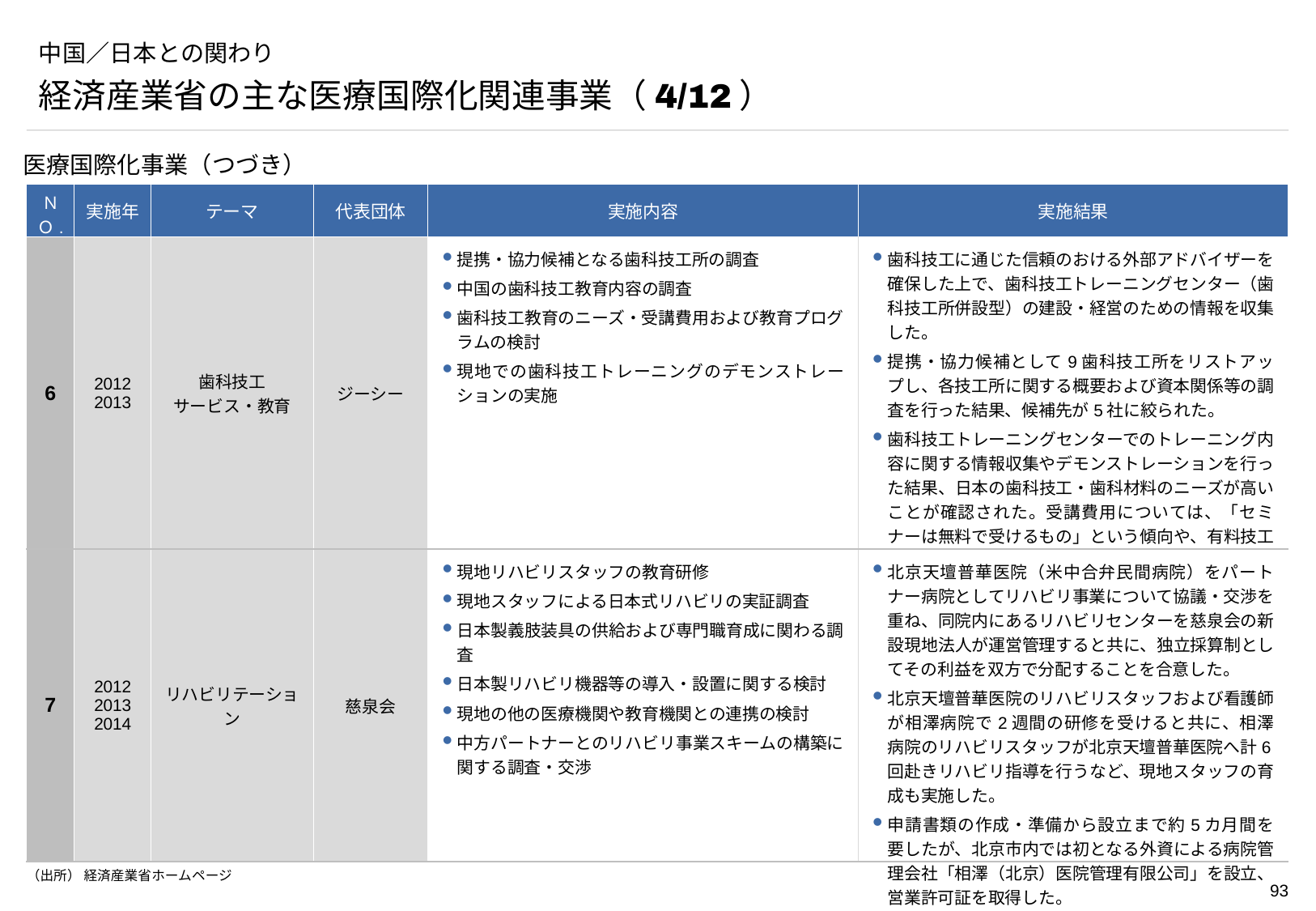

# 中国／日本との関わり
経済産業省の主な医療国際化関連事業（4/12）
医療国際化事業（つづき）
| ＮＯ. | 実施年 | テーマ | 代表団体 | 実施内容 | 実施結果 |
| --- | --- | --- | --- | --- | --- |
| 6 | 2012 2013 | 歯科技工 サービス・教育 | ジーシー | 提携・協力候補となる歯科技工所の調査 中国の歯科技工教育内容の調査 歯科技工教育のニーズ・受講費用および教育プログラムの検討 現地での歯科技工トレーニングのデモンストレーションの実施 | 歯科技工に通じた信頼のおける外部アドバイザーを確保した上で、歯科技工トレーニングセンター（歯科技工所併設型）の建設・経営のための情報を収集した。 提携・協力候補として9歯科技工所をリストアップし、各技工所に関する概要および資本関係等の調査を行った結果、候補先が5社に絞られた。 歯科技工トレーニングセンターでのトレーニング内容に関する情報収集やデモンストレーションを行った結果、日本の歯科技工・歯科材料のニーズが高いことが確認された。受講費用については、「セミナーは無料で受けるもの」という傾向や、有料技工トレーニングの許容予算額のばらつき等が認められた。 |
| 7 | 2012 2013 2014 | リハビリテーション | 慈泉会 | 現地リハビリスタッフの教育研修 現地スタッフによる日本式リハビリの実証調査 日本製義肢装具の供給および専門職育成に関わる調査 日本製リハビリ機器等の導入・設置に関する検討 現地の他の医療機関や教育機関との連携の検討 中方パートナーとのリハビリ事業スキームの構築に関する調査・交渉 | 北京天壇普華医院（米中合弁民間病院）をパートナー病院としてリハビリ事業について協議・交渉を重ね、同院内にあるリハビリセンターを慈泉会の新設現地法人が運営管理すると共に、独立採算制としてその利益を双方で分配することを合意した。 北京天壇普華医院のリハビリスタッフおよび看護師が相澤病院で2週間の研修を受けると共に、相澤病院のリハビリスタッフが北京天壇普華医院へ計6回赴きリハビリ指導を行うなど、現地スタッフの育成も実施した。 申請書類の作成・準備から設立まで約5カ月間を要したが、北京市内では初となる外資による病院管理会社「相澤（北京）医院管理有限公司」を設立、営業許可証を取得した。 |
（出所） 経済産業省ホームページ